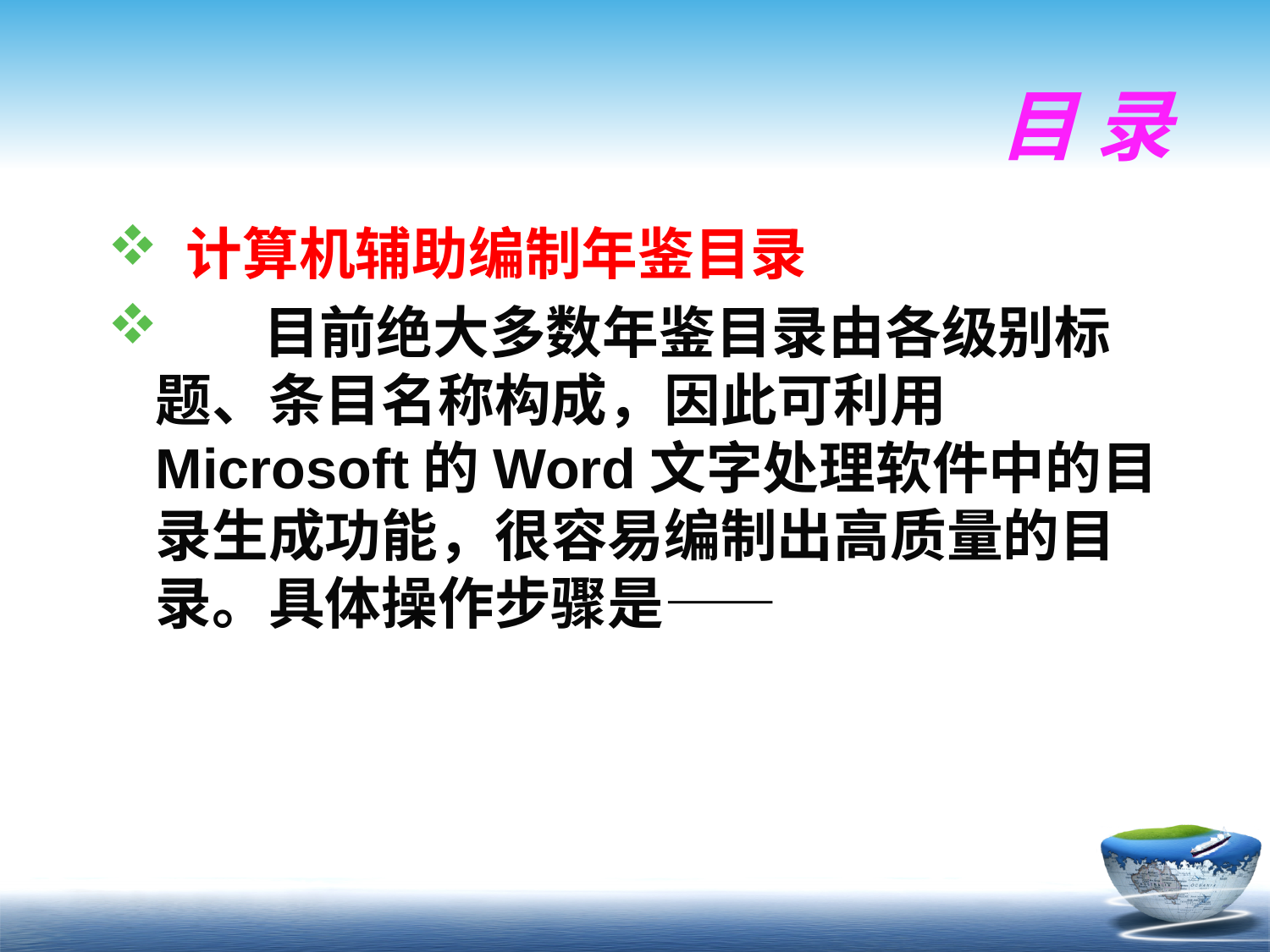

# 目 录
 计算机辅助编制年鉴目录
       目前绝大多数年鉴目录由各级别标题、条目名称构成，因此可利用Microsoft的Word文字处理软件中的目录生成功能，很容易编制出高质量的目录。具体操作步骤是——